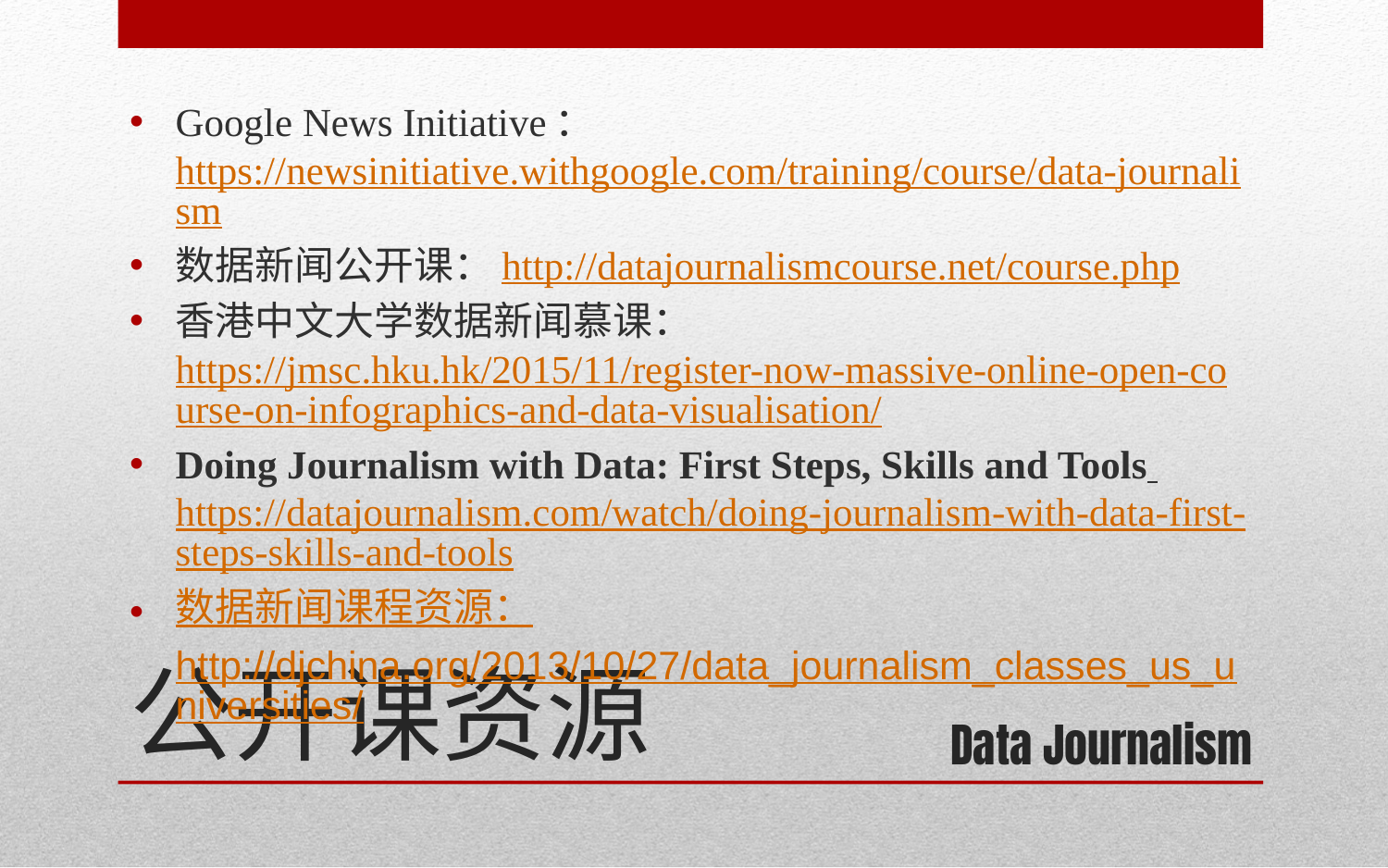

Google News Initiative：https://newsinitiative.withgoogle.com/training/course/data-journalism
数据新闻公开课：http://datajournalismcourse.net/course.php
香港中文大学数据新闻慕课：https://jmsc.hku.hk/2015/11/register-now-massive-online-open-course-on-infographics-and-data-visualisation/
Doing Journalism with Data: First Steps, Skills and Tools https://datajournalism.com/watch/doing-journalism-with-data-first-steps-skills-and-tools
数据新闻课程资源：http://djchina.org/2013/10/27/data_journalism_classes_us_universities/
# 公开课资源
Data Journalism